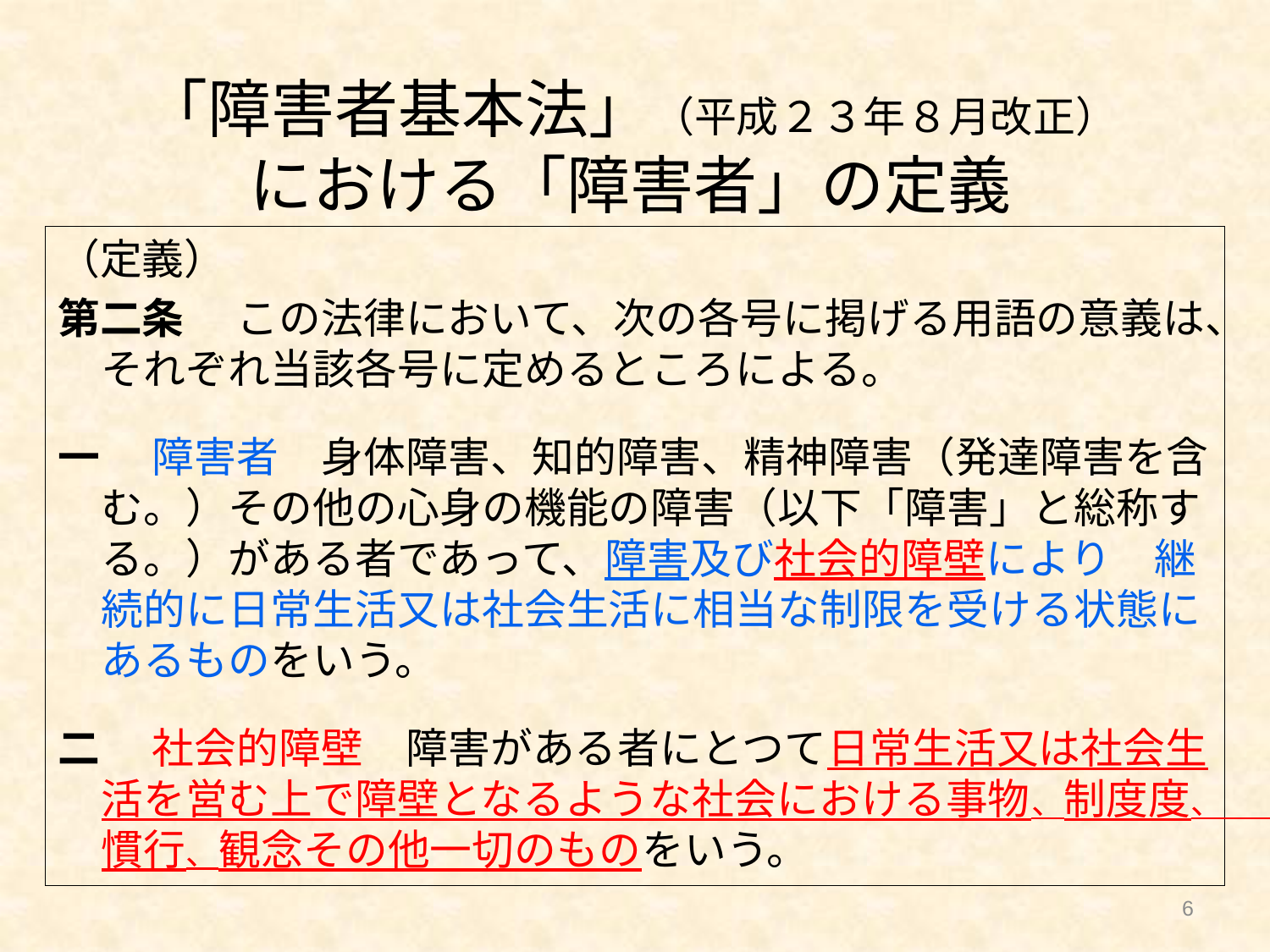

# 「障害者基本法」（平成２３年８月改正） における「障害者」の定義
（定義）
第二条 　この法律において、次の各号に掲げる用語の意義は、それぞれ当該各号に定めるところによる。

一 　障害者　身体障害、知的障害、精神障害（発達障害を含む。）その他の心身の機能の障害（以下「障害」と総称する。）がある者であって、障害及び社会的障壁により　継続的に日常生活又は社会生活に相当な制限を受ける状態にあるものをいう。

二 　社会的障壁　障害がある者にとつて日常生活又は社会生活を営む上で障壁となるような社会における事物、制度度、慣行、観念その他一切のものをいう。

6